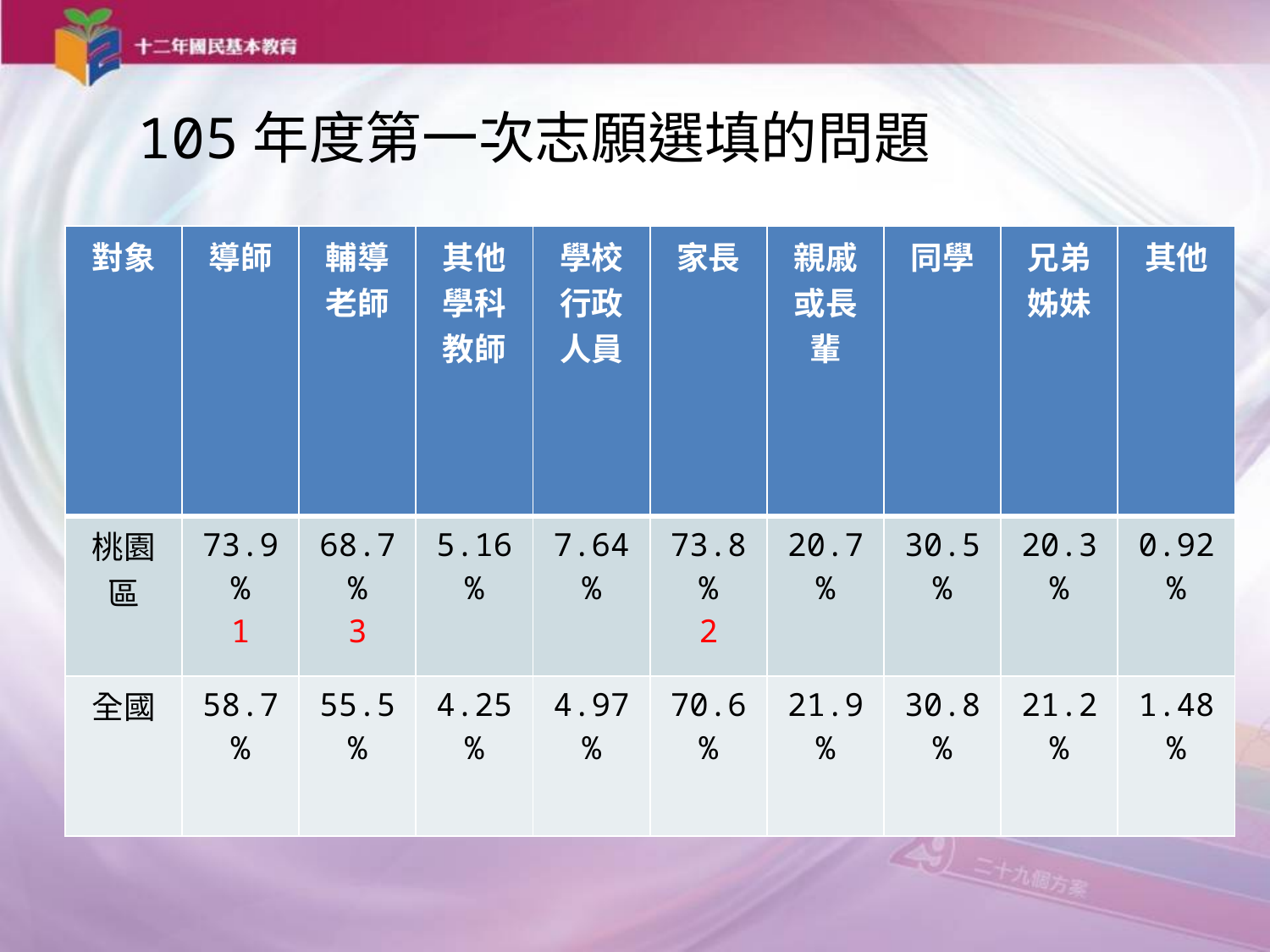

105年度第一次志願選填的問題
| 對象 | 導師 | 輔導老師 | 其他學科教師 | 學校行政人員 | 家長 | 親戚或長輩 | 同學 | 兄弟姊妹 | 其他 |
| --- | --- | --- | --- | --- | --- | --- | --- | --- | --- |
| 桃園區 | 73.9% 1 | 68.7% 3 | 5.16% | 7.64% | 73.8% 2 | 20.7% | 30.5% | 20.3% | 0.92% |
| 全國 | 58.7% | 55.5% | 4.25% | 4.97% | 70.6% | 21.9% | 30.8% | 21.2% | 1.48% |